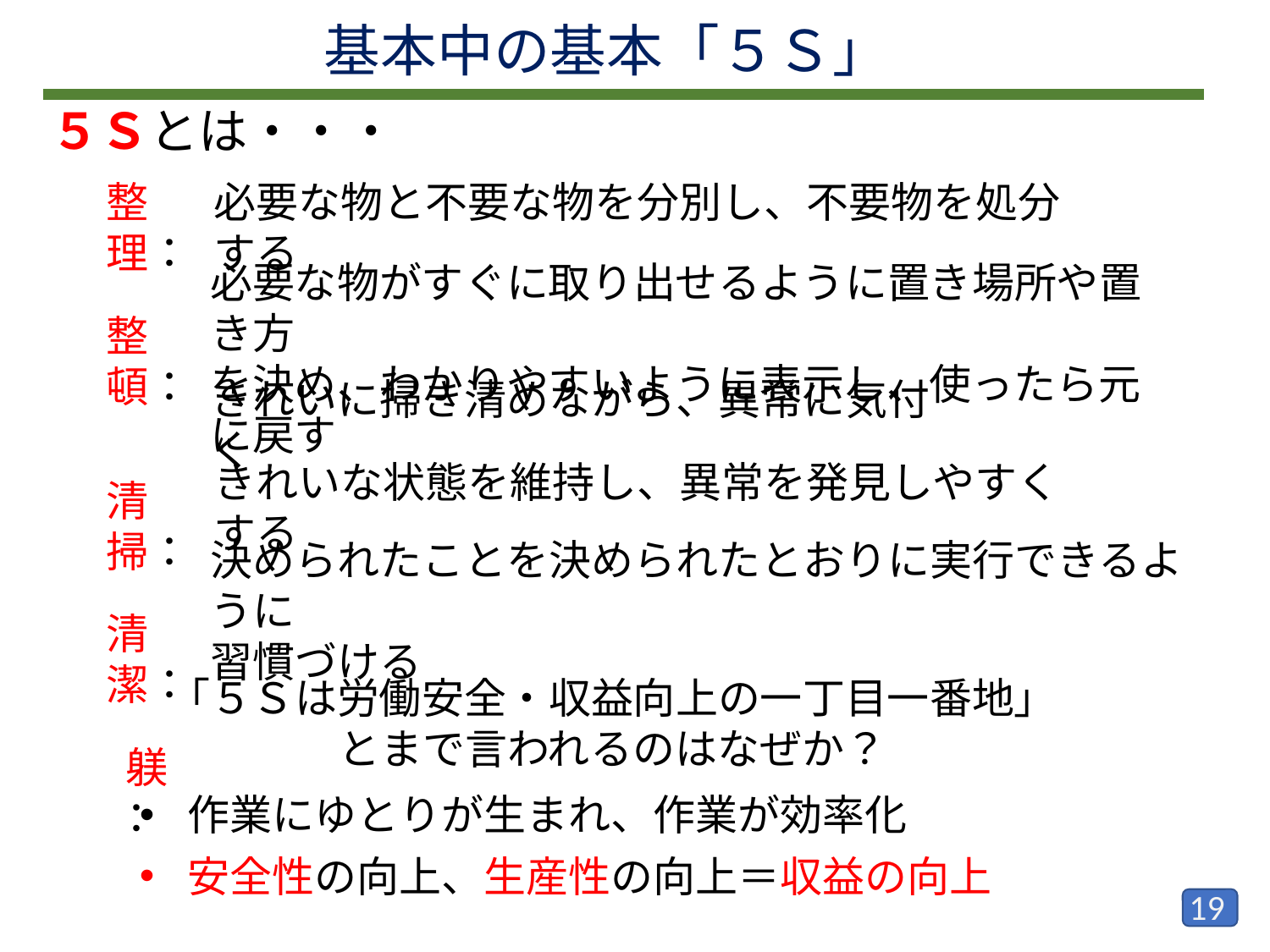

基本中の基本「５Ｓ」
５Ｓとは・・・
整理：
整頓：
清掃：
清潔：
 躾  ：
必要な物と不要な物を分別し、不要物を処分する
必要な物がすぐに取り出せるように置き場所や置き方
を決め、わかりやすいように表示し、使ったら元に戻す
きれいに掃き清めながら、異常に気付く
きれいな状態を維持し、異常を発見しやすくする
決められたことを決められたとおりに実行できるように
習慣づける
「５Ｓは労働安全・収益向上の一丁目一番地」
とまで言われるのはなぜか？
作業にゆとりが生まれ、作業が効率化
安全性の向上、生産性の向上＝収益の向上
19